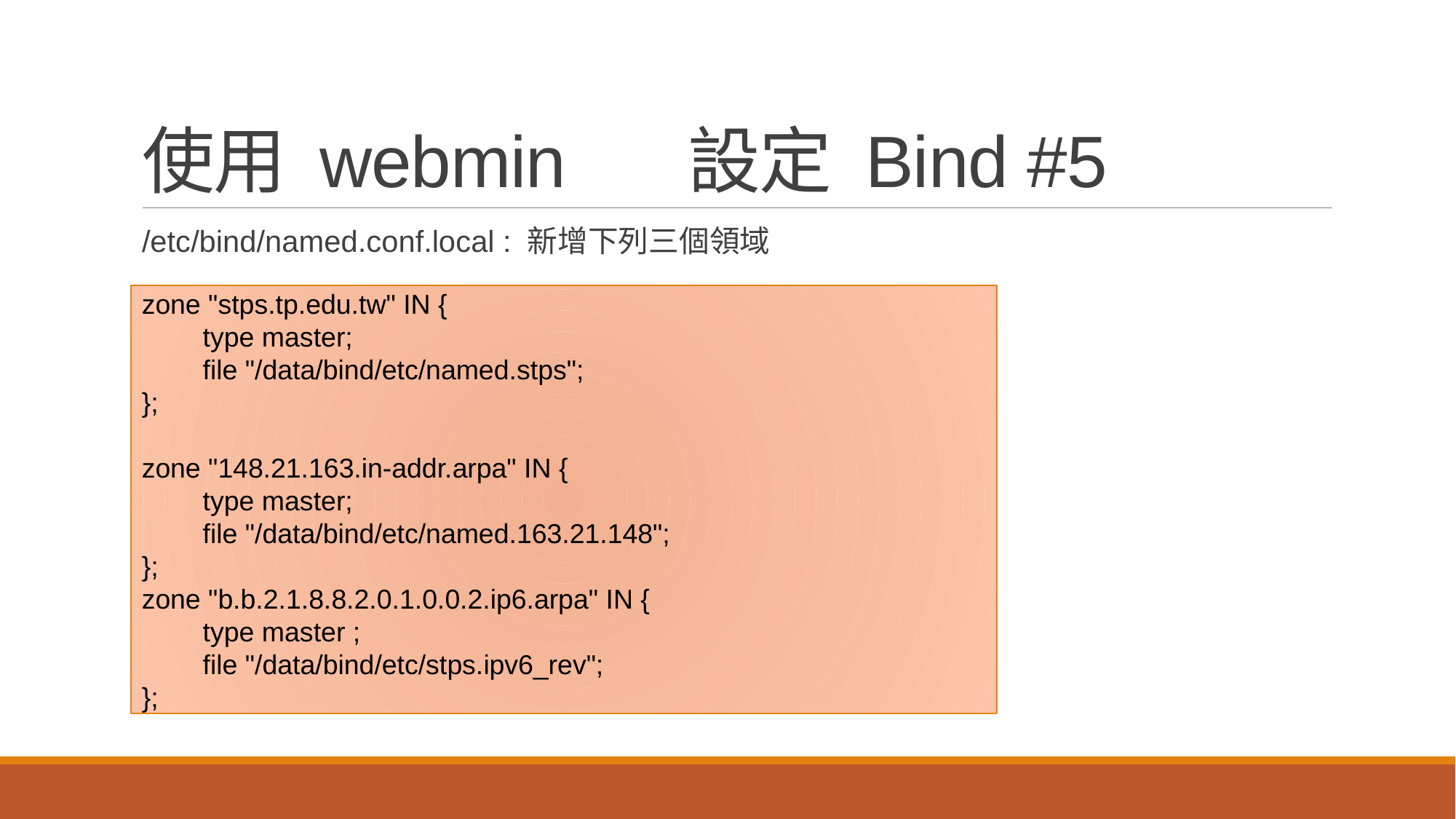

# 使用 webmin 	設定 Bind #5
/etc/bind/named.conf.local : 新增下列三個領域

zone "stps.tp.edu.tw" IN {
        type master;
        file "/data/bind/etc/named.stps";
};

zone "148.21.163.in-addr.arpa" IN {
        type master;
        file "/data/bind/etc/named.163.21.148";
};
zone "b.b.2.1.8.8.2.0.1.0.0.2.ip6.arpa" IN {
        type master ;
        file "/data/bind/etc/stps.ipv6_rev";
};